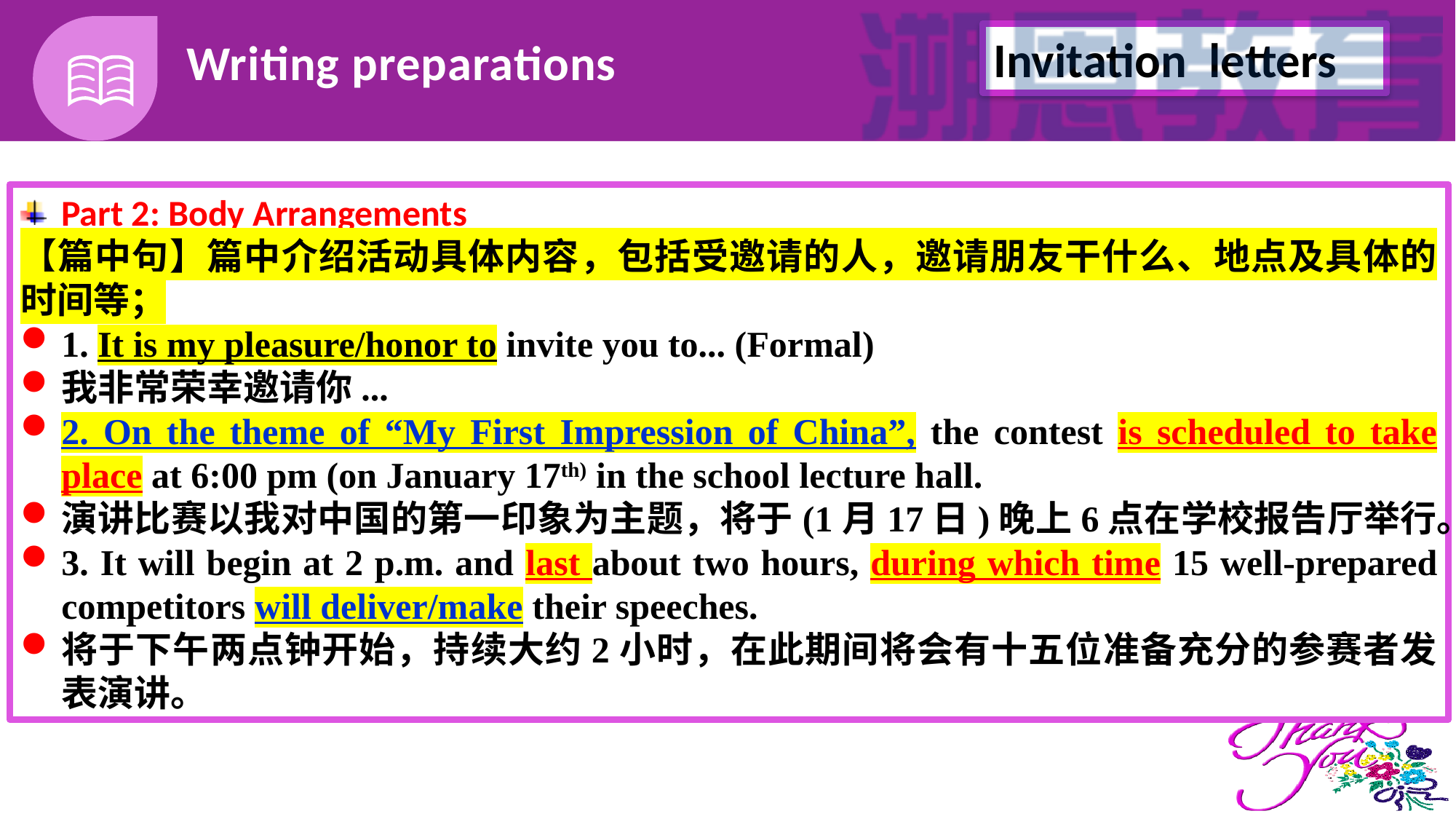

Writing preparations

Part 2: Body Arrangements
【篇中句】篇中介绍活动具体内容，包括受邀请的人，邀请朋友干什么、地点及具体的时间等；
1. It is my pleasure/honor to invite you to... (Formal)
我非常荣幸邀请你...
2. On the theme of “My First Impression of China”, the contest is scheduled to take place at 6:00 pm (on January 17th) in the school lecture hall.
演讲比赛以我对中国的第一印象为主题，将于(1月17日)晚上6点在学校报告厅举行。
3. It will begin at 2 p.m. and last about two hours, during which time 15 well-prepared competitors will deliver/make their speeches.
将于下午两点钟开始，持续大约2小时，在此期间将会有十五位准备充分的参赛者发表演讲。